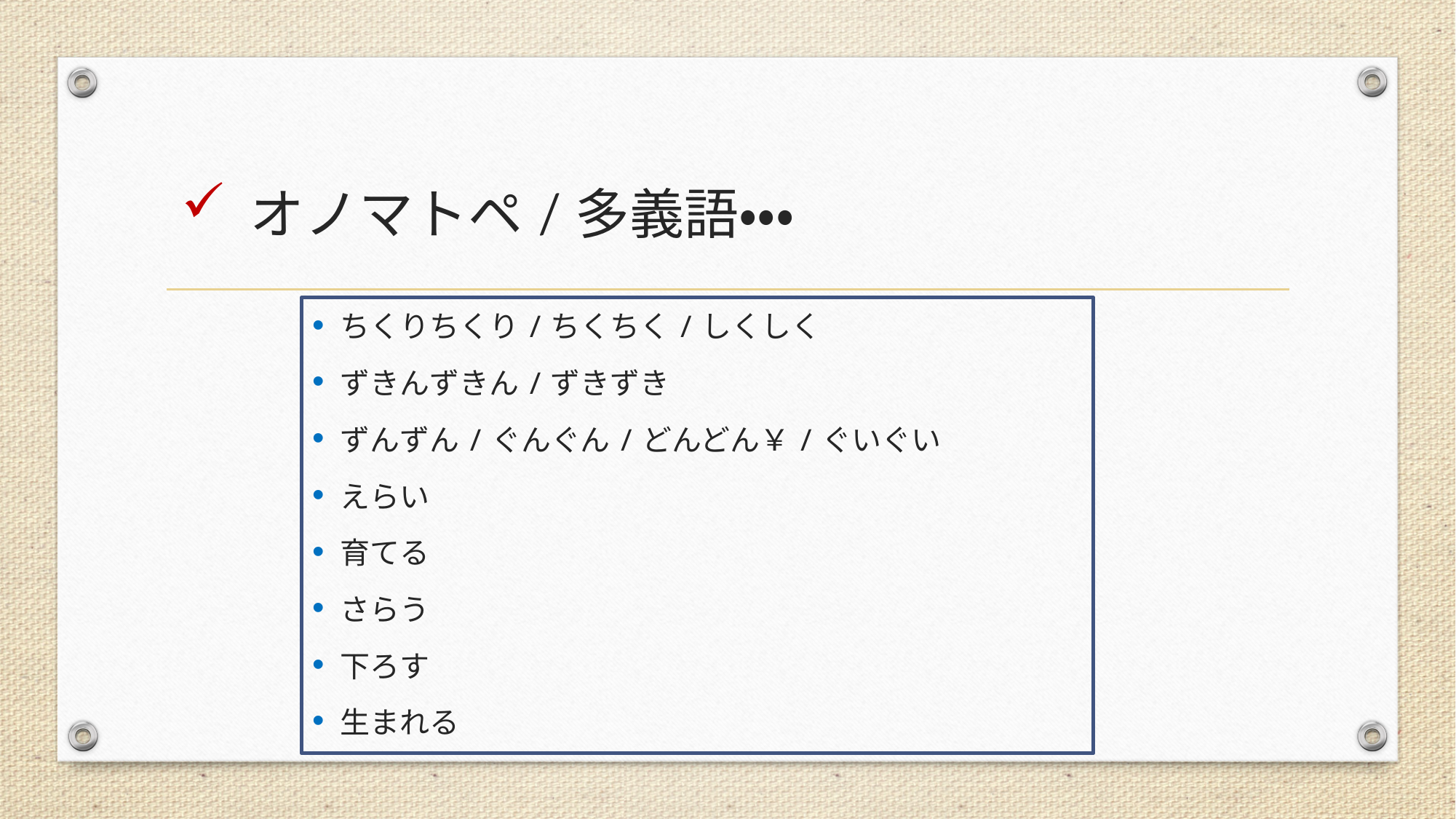

# オノマトペ/多義語・・・
ちくりちくり/ちくちく/しくしく
ずきんずきん/ずきずき
ずんずん/ぐんぐん/どんどん￥/ぐいぐい
えらい
育てる
さらう
下ろす
生まれる
10